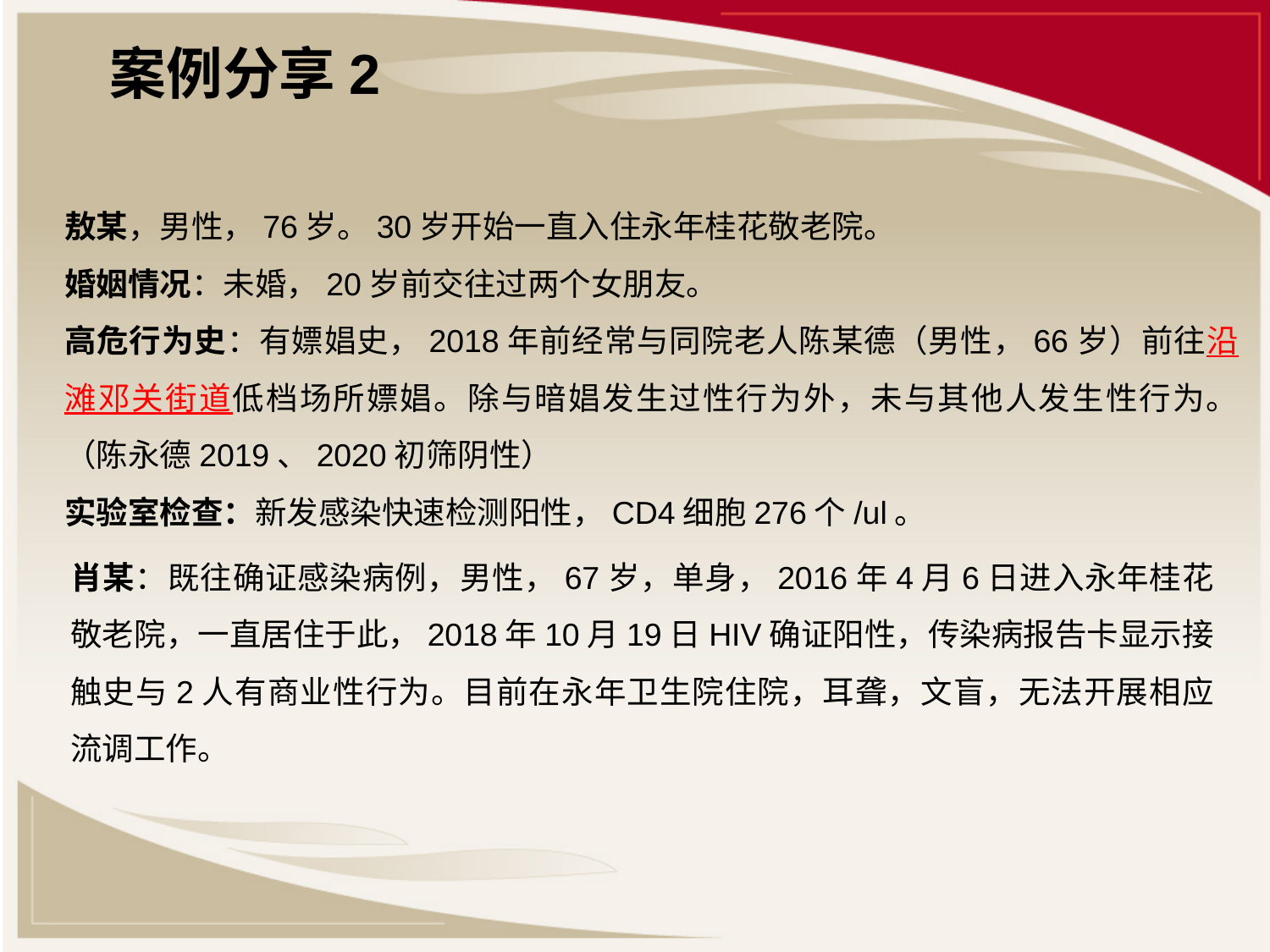

案例分享2
敖某，男性，76岁。30岁开始一直入住永年桂花敬老院。
婚姻情况：未婚，20岁前交往过两个女朋友。
高危行为史：有嫖娼史，2018年前经常与同院老人陈某德（男性，66岁）前往沿滩邓关街道低档场所嫖娼。除与暗娼发生过性行为外，未与其他人发生性行为。（陈永德2019、2020初筛阴性）
实验室检查：新发感染快速检测阳性，CD4细胞276个/ul。
肖某：既往确证感染病例，男性，67岁，单身，2016年4月6日进入永年桂花敬老院，一直居住于此，2018年10月19日HIV确证阳性，传染病报告卡显示接触史与2人有商业性行为。目前在永年卫生院住院，耳聋，文盲，无法开展相应流调工作。